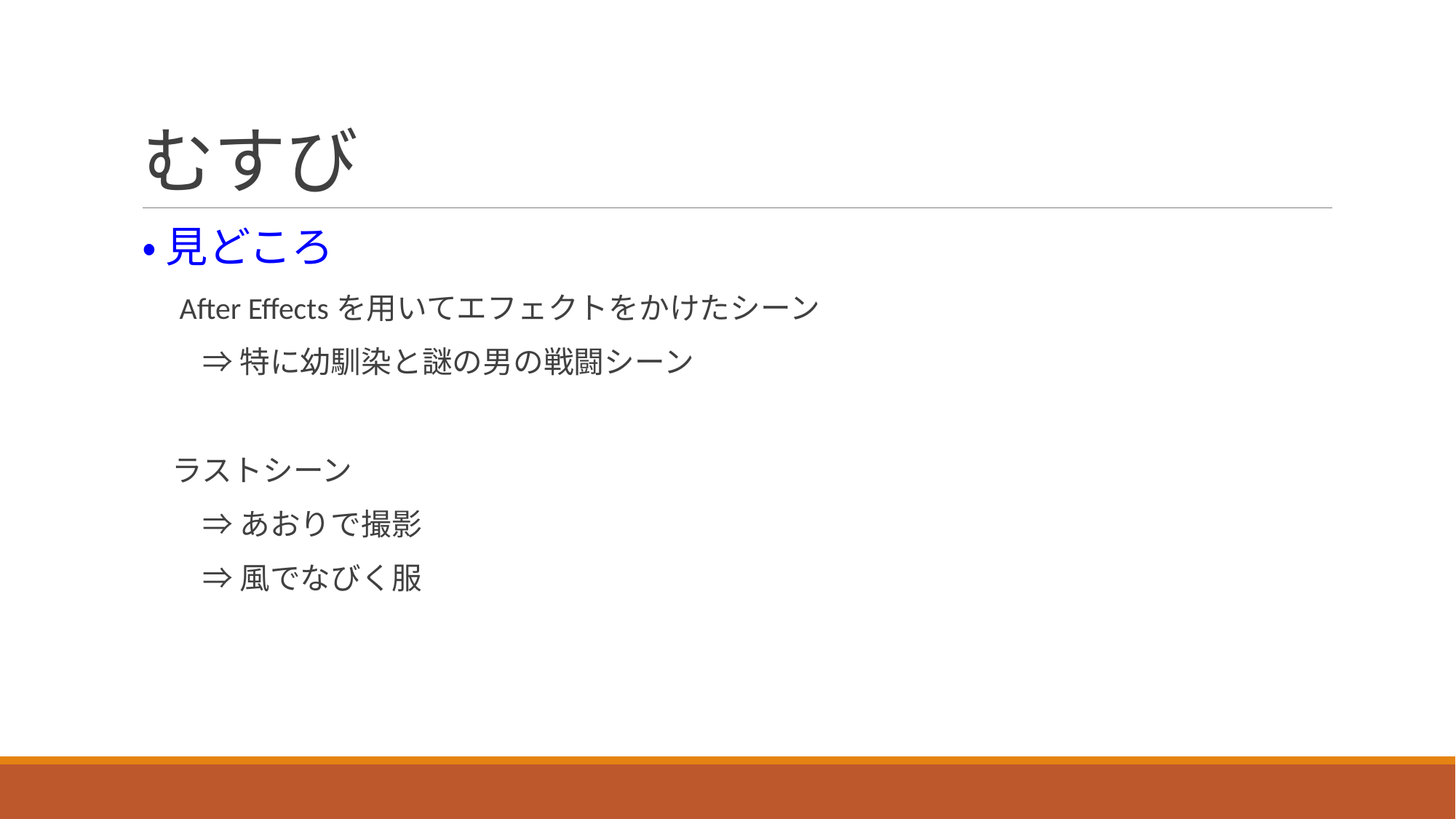

# むすび
・ 見どころ
　After Effectsを用いてエフェクトをかけたシーン
　　⇒ 特に幼馴染と謎の男の戦闘シーン

　ラストシーン
　　⇒ あおりで撮影
　　⇒ 風でなびく服